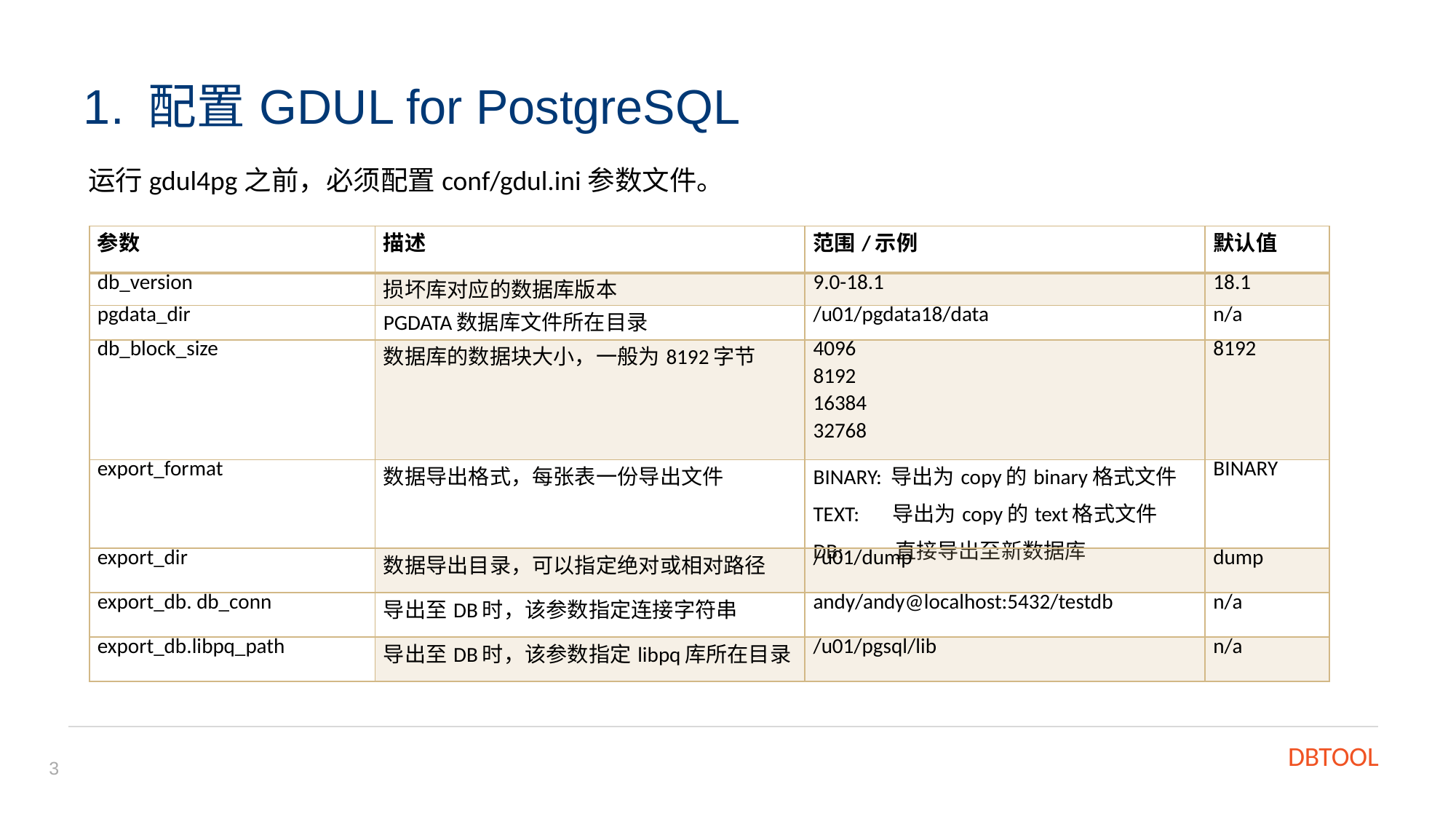

1. 配置GDUL for PostgreSQL
运行gdul4pg之前，必须配置conf/gdul.ini参数文件。
| 参数 | 描述 | 范围/示例 | 默认值 |
| --- | --- | --- | --- |
| db\_version | 损坏库对应的数据库版本 | 9.0-18.1 | 18.1 |
| pgdata\_dir | PGDATA数据库文件所在目录 | /u01/pgdata18/data | n/a |
| db\_block\_size | 数据库的数据块大小，一般为8192字节 | 4096 8192 16384 32768 | 8192 |
| export\_format | 数据导出格式，每张表一份导出文件 | BINARY: 导出为copy的binary格式文件 TEXT: 导出为copy的text格式文件 DB: 直接导出至新数据库 | BINARY |
| export\_dir | 数据导出目录，可以指定绝对或相对路径 | /u01/dump | dump |
| export\_db. db\_conn | 导出至DB时，该参数指定连接字符串 | andy/andy@localhost:5432/testdb | n/a |
| export\_db.libpq\_path | 导出至DB时，该参数指定libpq库所在目录 | /u01/pgsql/lib | n/a |